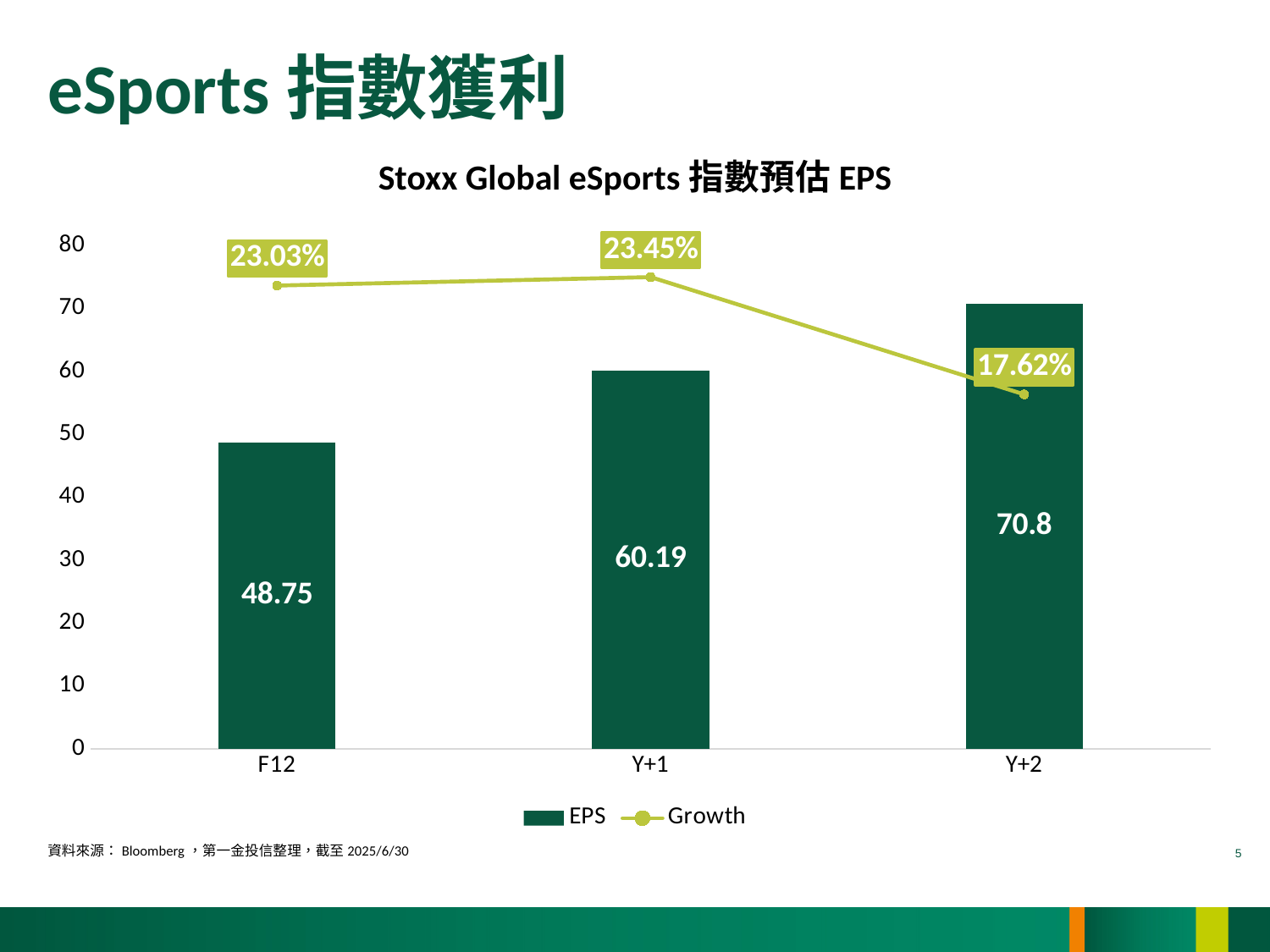

# eSports指數獲利
Stoxx Global eSports指數預估EPS

### Chart

| Category | EPS | Growth |
|---|---|---|
| F12 | 48.75 | 0.2303 |
| Y+1 | 60.19 | 0.2345 |
| Y+2 | 70.8 | 0.1762 |
資料來源：Bloomberg，第一金投信整理，截至2025/6/30